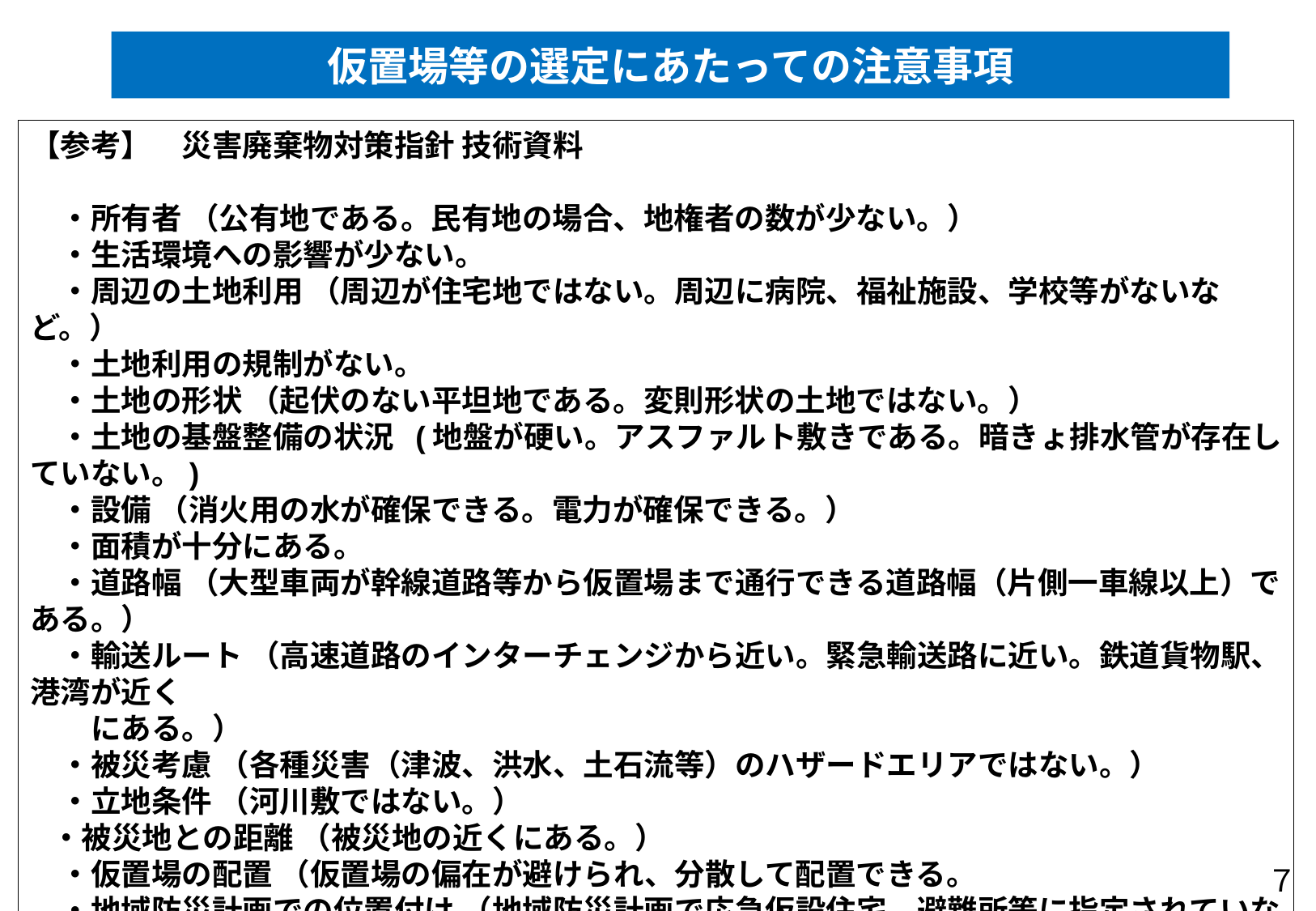

仮置場等の選定にあたっての注意事項
【参考】　災害廃棄物対策指針 技術資料

　・所有者 （公有地である。民有地の場合、地権者の数が少ない。）
　・生活環境への影響が少ない。
　・周辺の土地利用 （周辺が住宅地ではない。周辺に病院、福祉施設、学校等がないなど。）
　・土地利用の規制がない。
　・土地の形状 （起伏のない平坦地である。変則形状の土地ではない。）
　・土地の基盤整備の状況  (地盤が硬い。アスファルト敷きである。暗きょ排水管が存在していない。)
　・設備 （消火用の水が確保できる。電力が確保できる。）
　・面積が十分にある。
　・道路幅 （大型車両が幹線道路等から仮置場まで通行できる道路幅（片側一車線以上）である。）
　・輸送ルート （高速道路のインターチェンジから近い。緊急輸送路に近い。鉄道貨物駅、港湾が近く
　　にある。）
　・被災考慮 （各種災害（津波、洪水、土石流等）のハザードエリアではない。）
　・立地条件 （河川敷ではない。）
  ・被災地との距離 （被災地の近くにある。）
　・仮置場の配置 （仮置場の偏在が避けられ、分散して配置できる。
　・地域防災計画での位置付け （地域防災計画で応急仮設住宅、避難所等に指定されていない。 ）
７